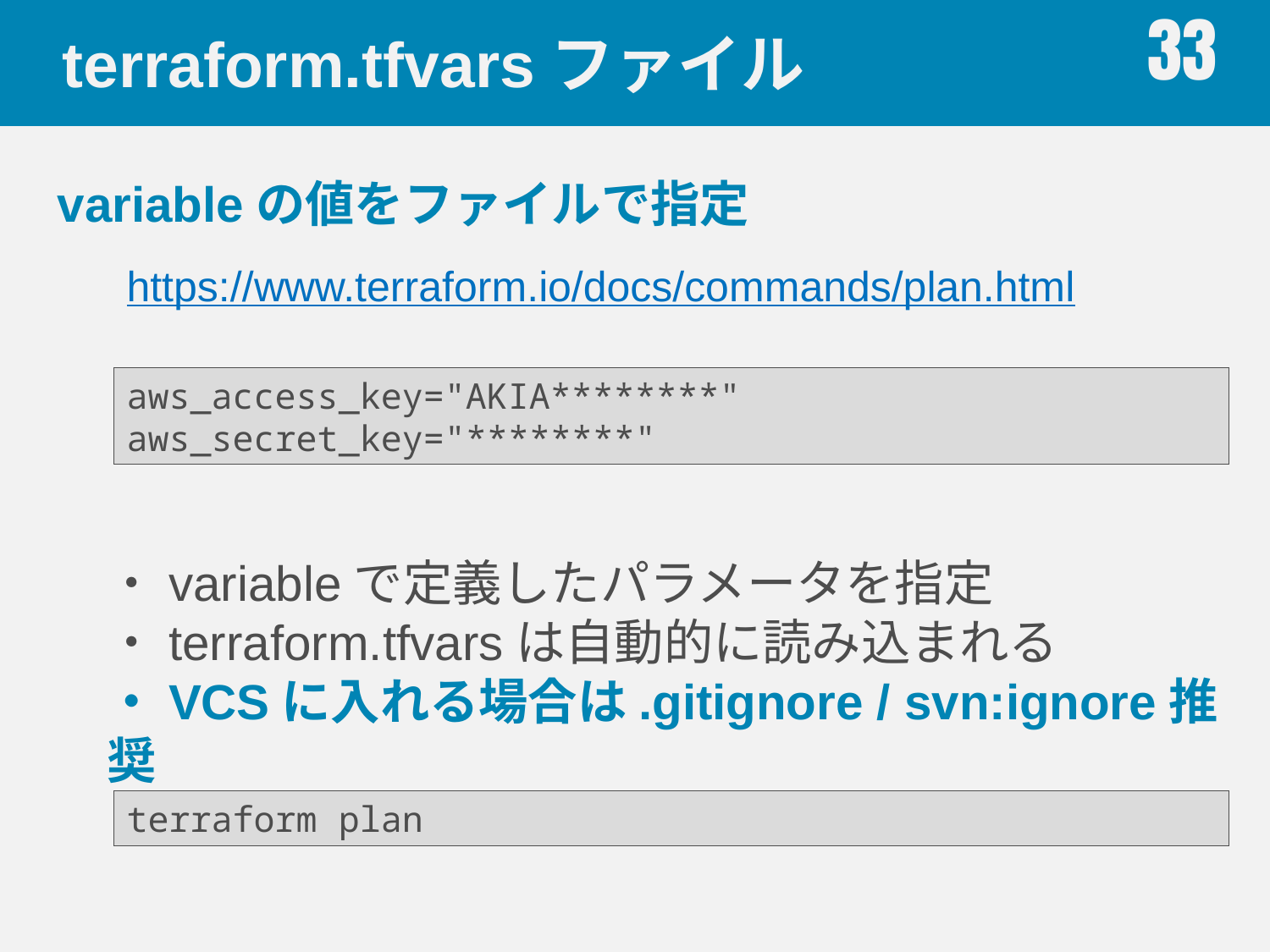

# terraform.tfvarsファイル
 33
variableの値をファイルで指定
https://www.terraform.io/docs/commands/plan.html
aws_access_key="AKIA********"
aws_secret_key="********"
・variableで定義したパラメータを指定
・terraform.tfvarsは自動的に読み込まれる
・VCSに入れる場合は.gitignore / svn:ignore推奨
terraform plan